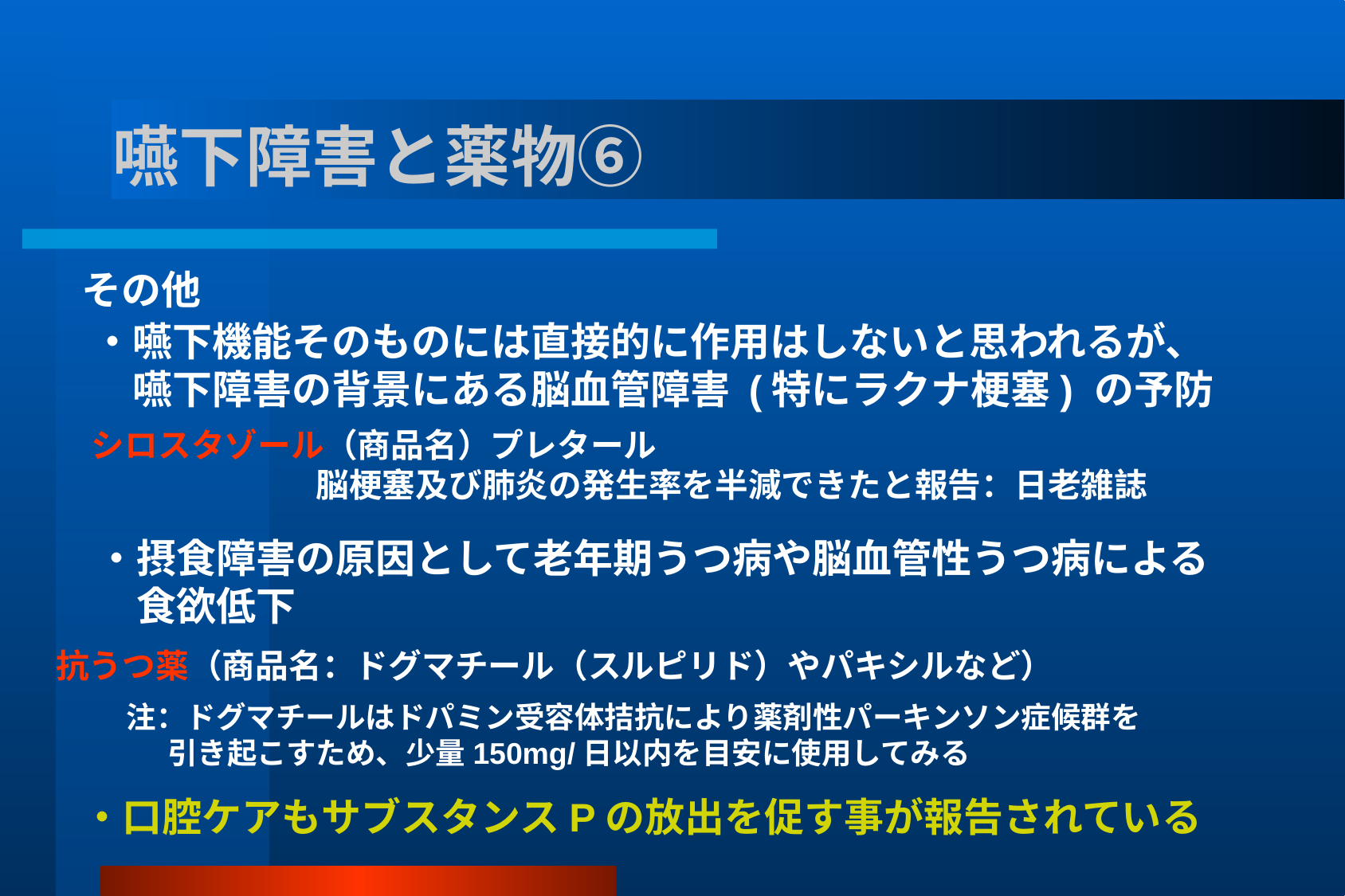

# 嚥下障害と薬物⑥
その他
・嚥下機能そのものには直接的に作用はしないと思われるが、
　嚥下障害の背景にある脳血管障害 (特にラクナ梗塞) の予防
シロスタゾール（商品名）プレタール
脳梗塞及び肺炎の発生率を半減できたと報告：日老雑誌
・摂食障害の原因として老年期うつ病や脳血管性うつ病による
　食欲低下
抗うつ薬（商品名：ドグマチール（スルピリド）やパキシルなど）
注：ドグマチールはドパミン受容体拮抗により薬剤性パーキンソン症候群を
     引き起こすため、少量150mg/日以内を目安に使用してみる
・口腔ケアもサブスタンスPの放出を促す事が報告されている